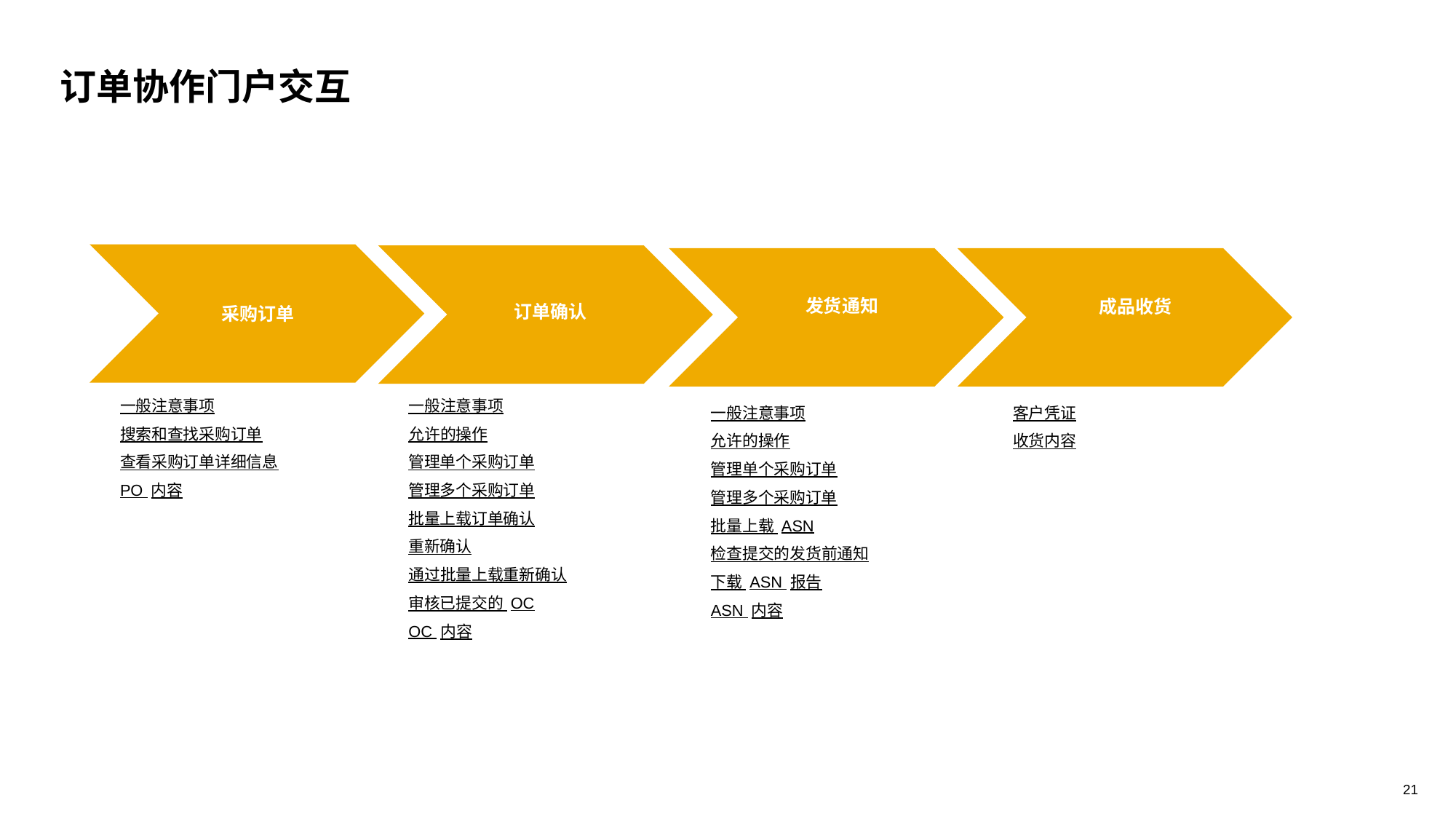

# 订单协作门户交互
采购订单

发货通知

成品收货
订单确认

一般注意事项
搜索和查找采购订单
查看采购订单详细信息
PO 内容
一般注意事项
允许的操作
管理单个采购订单
管理多个采购订单
批量上载订单确认
重新确认
通过批量上载重新确认
审核已提交的 OC
OC 内容

客户凭证审核
收货内容
一般注意事项
允许的操作
管理单个采购订单
管理多个采购订单
批量上载 ASN
检查提交的发货前通知
下载 ASN 报告
ASN 内容